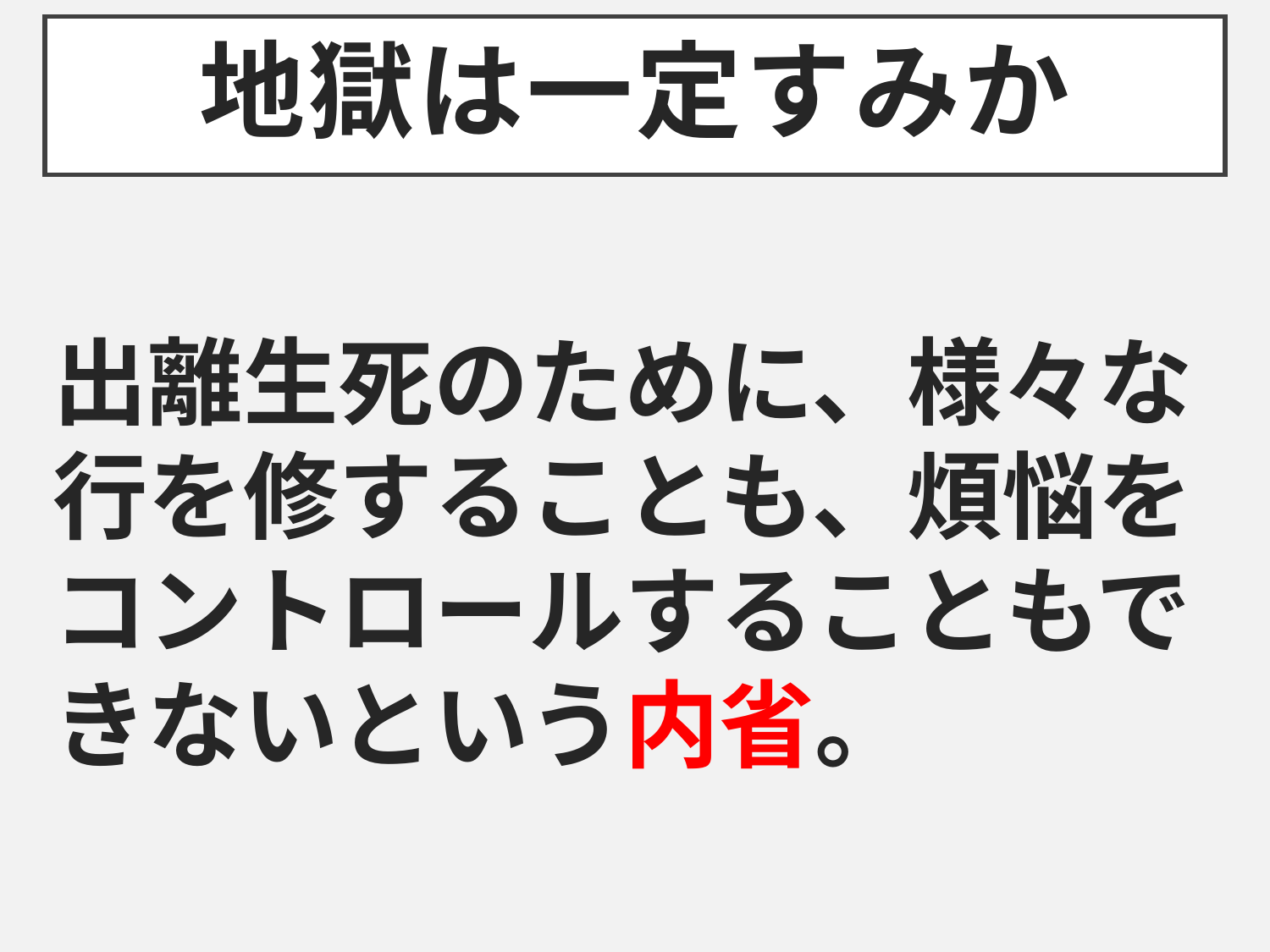

# 地獄は一定すみか
出離生死のために、様々な行を修することも、煩悩をコントロールすることもできないという内省。